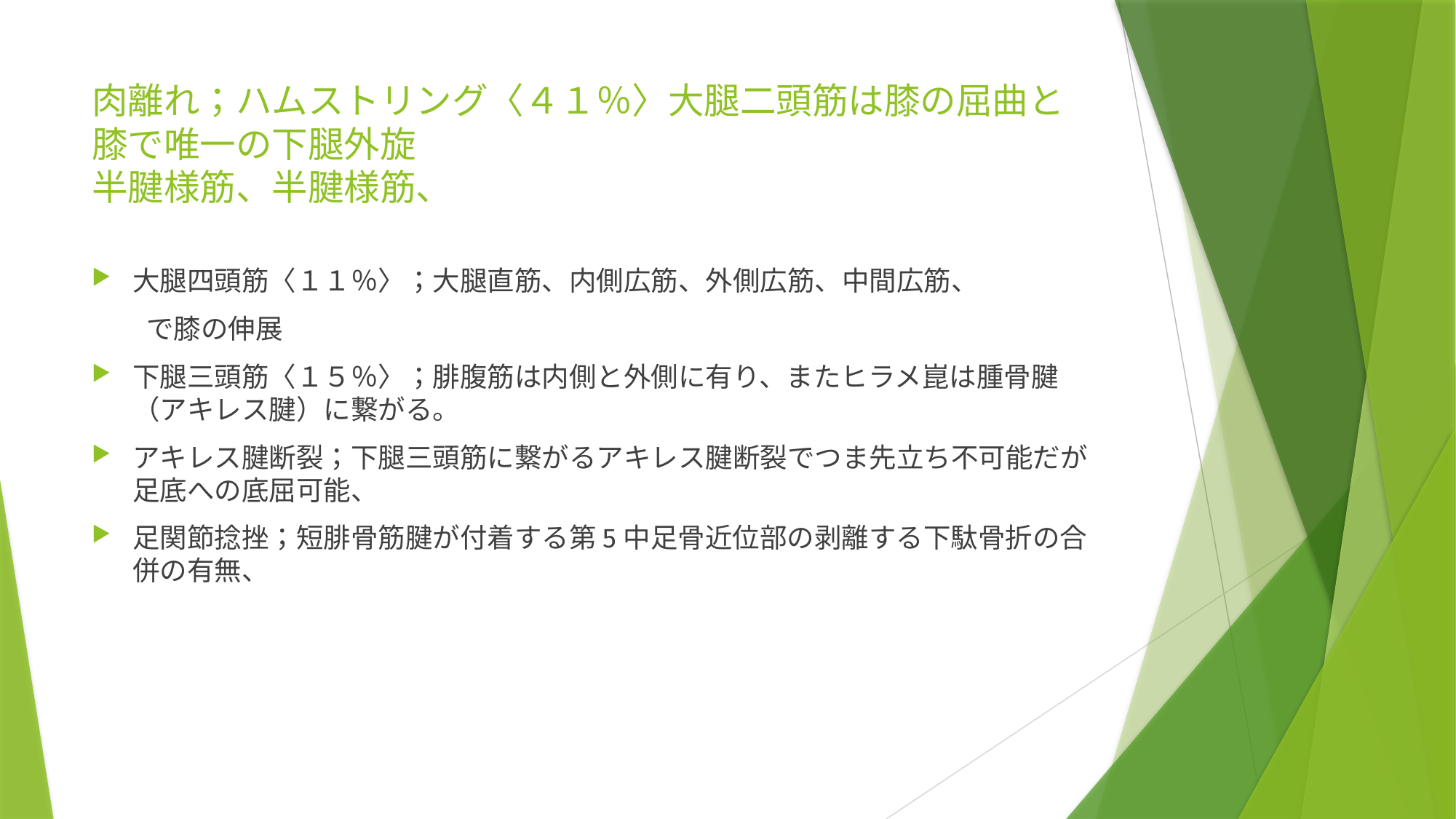

# 肉離れ；ハムストリング〈４１％〉大腿二頭筋は膝の屈曲と膝で唯一の下腿外旋 半腱様筋、半腱様筋、
大腿四頭筋〈１１％〉；大腿直筋、内側広筋、外側広筋、中間広筋、
　　で膝の伸展
下腿三頭筋〈１５％〉；腓腹筋は内側と外側に有り、またヒラメ崑は腫骨腱（アキレス腱）に繋がる。
アキレス腱断裂；下腿三頭筋に繋がるアキレス腱断裂でつま先立ち不可能だが足底への底屈可能、
足関節捻挫；短腓骨筋腱が付着する第5中足骨近位部の剥離する下駄骨折の合併の有無、